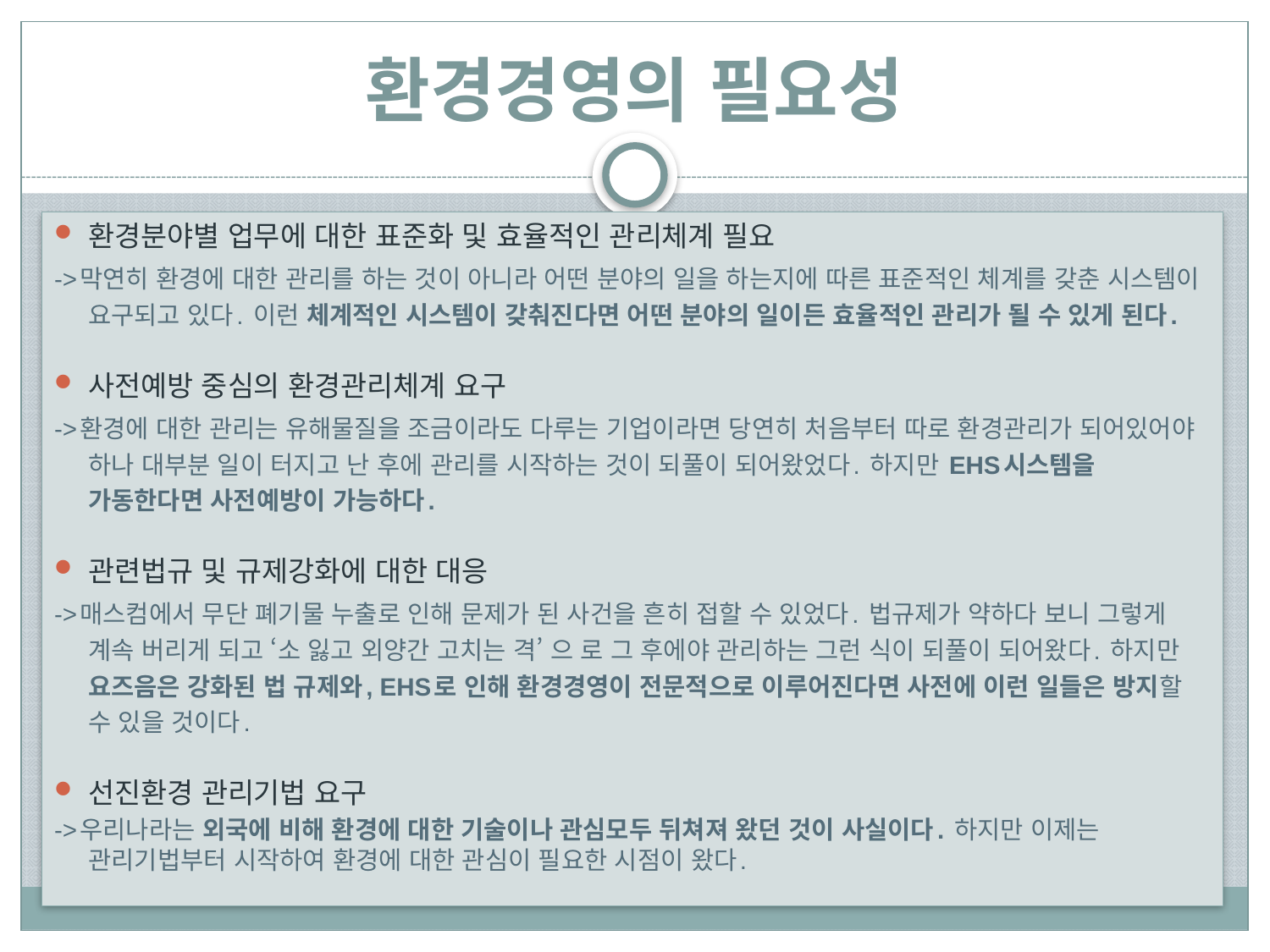

# 환경경영의 필요성
환경분야별 업무에 대한 표준화 및 효율적인 관리체계 필요
->막연히 환경에 대한 관리를 하는 것이 아니라 어떤 분야의 일을 하는지에 따른 표준적인 체계를 갖춘 시스템이 요구되고 있다. 이런 체계적인 시스템이 갖춰진다면 어떤 분야의 일이든 효율적인 관리가 될 수 있게 된다.

사전예방 중심의 환경관리체계 요구
->환경에 대한 관리는 유해물질을 조금이라도 다루는 기업이라면 당연히 처음부터 따로 환경관리가 되어있어야 하나 대부분 일이 터지고 난 후에 관리를 시작하는 것이 되풀이 되어왔었다. 하지만 EHS시스템을 가동한다면 사전예방이 가능하다.

관련법규 및 규제강화에 대한 대응
->매스컴에서 무단 폐기물 누출로 인해 문제가 된 사건을 흔히 접할 수 있었다. 법규제가 약하다 보니 그렇게 계속 버리게 되고 ‘소 잃고 외양간 고치는 격’ 으 로 그 후에야 관리하는 그런 식이 되풀이 되어왔다. 하지만 요즈음은 강화된 법 규제와, EHS로 인해 환경경영이 전문적으로 이루어진다면 사전에 이런 일들은 방지할 수 있을 것이다.

선진환경 관리기법 요구
->우리나라는 외국에 비해 환경에 대한 기술이나 관심모두 뒤쳐져 왔던 것이 사실이다. 하지만 이제는 관리기법부터 시작하여 환경에 대한 관심이 필요한 시점이 왔다.